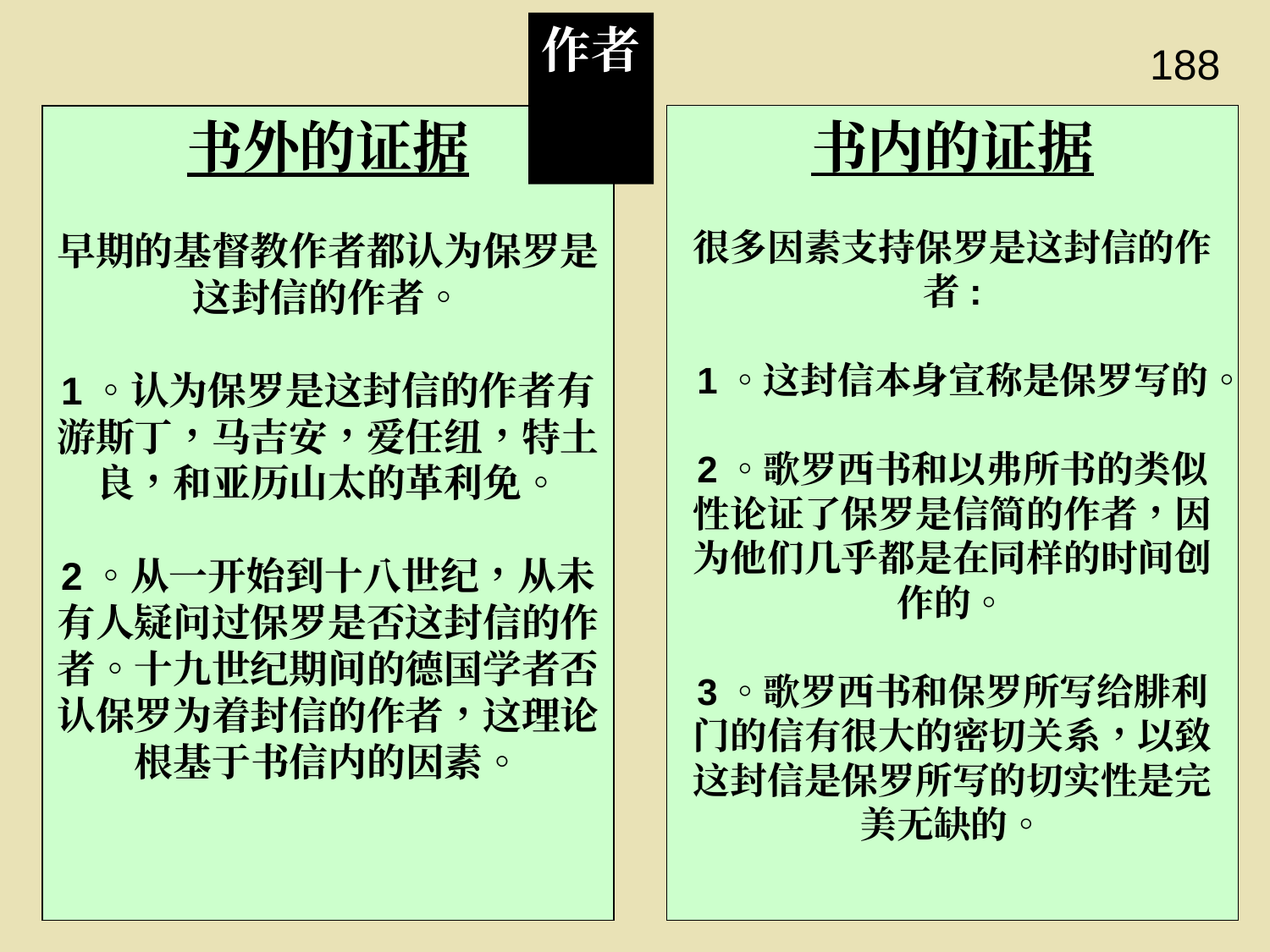

作者
188
书内的证据

很多因素支持保罗是这封信的作者:

1。这封信本身宣称是保罗写的。

2。歌罗西书和以弗所书的类似性论证了保罗是信简的作者，因为他们几乎都是在同样的时间创作的。

3。歌罗西书和保罗所写给腓利门的信有很大的密切关系，以致这封信是保罗所写的切实性是完美无缺的。
书外的证据

早期的基督教作者都认为保罗是这封信的作者。

1。认为保罗是这封信的作者有游斯丁，马吉安，爱任纽，特土良，和亚历山太的革利免。

2。从一开始到十八世纪，从未有人疑问过保罗是否这封信的作者。十九世纪期间的德国学者否认保罗为着封信的作者，这理论根基于书信内的因素。